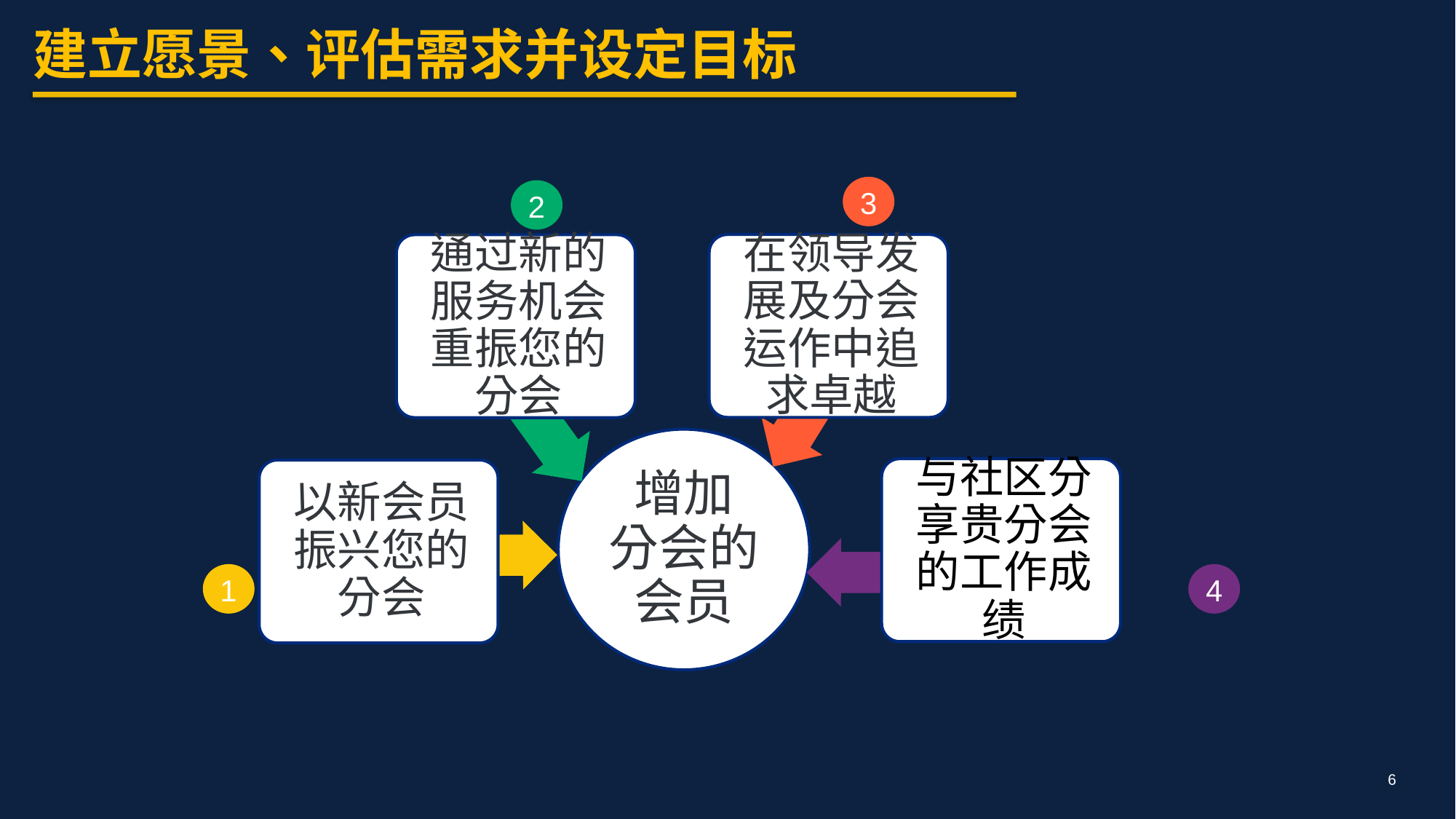

建立愿景、评估需求并设定目标

增加
分会的
会员
以新会员振兴您的分会
通过新的服务机会重振您的分会
在领导发展及分会运作中追求卓越
与社区分享贵分会的工作成绩
3
2
4
1
6